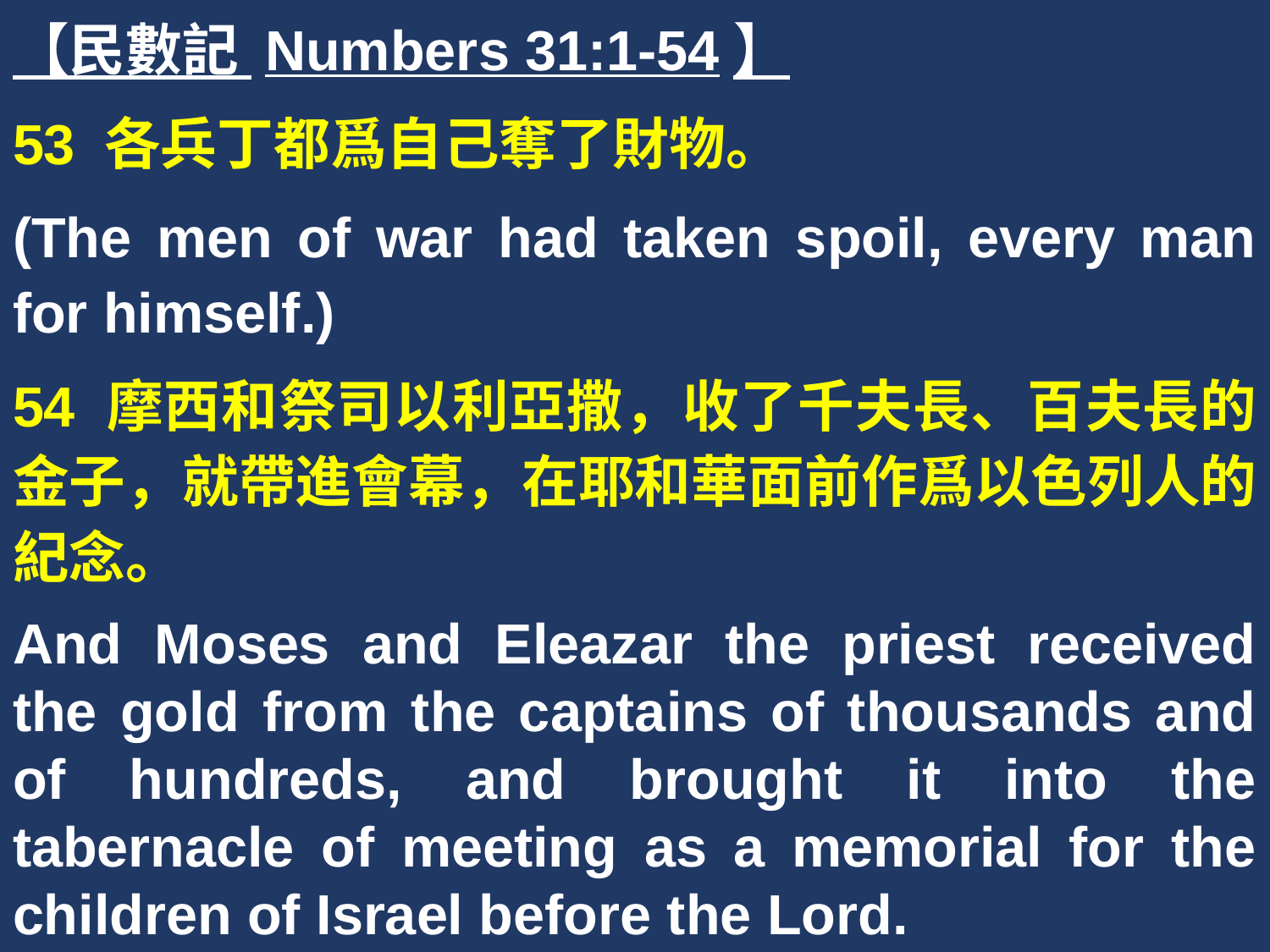

【民數記 Numbers 31:1-54】
53 各兵丁都爲自己奪了財物。
(The men of war had taken spoil, every man for himself.)
54 摩西和祭司以利亞撒，收了千夫長、百夫長的金子，就帶進會幕，在耶和華面前作爲以色列人的紀念。
And Moses and Eleazar the priest received the gold from the captains of thousands and of hundreds, and brought it into the tabernacle of meeting as a memorial for the children of Israel before the Lord.